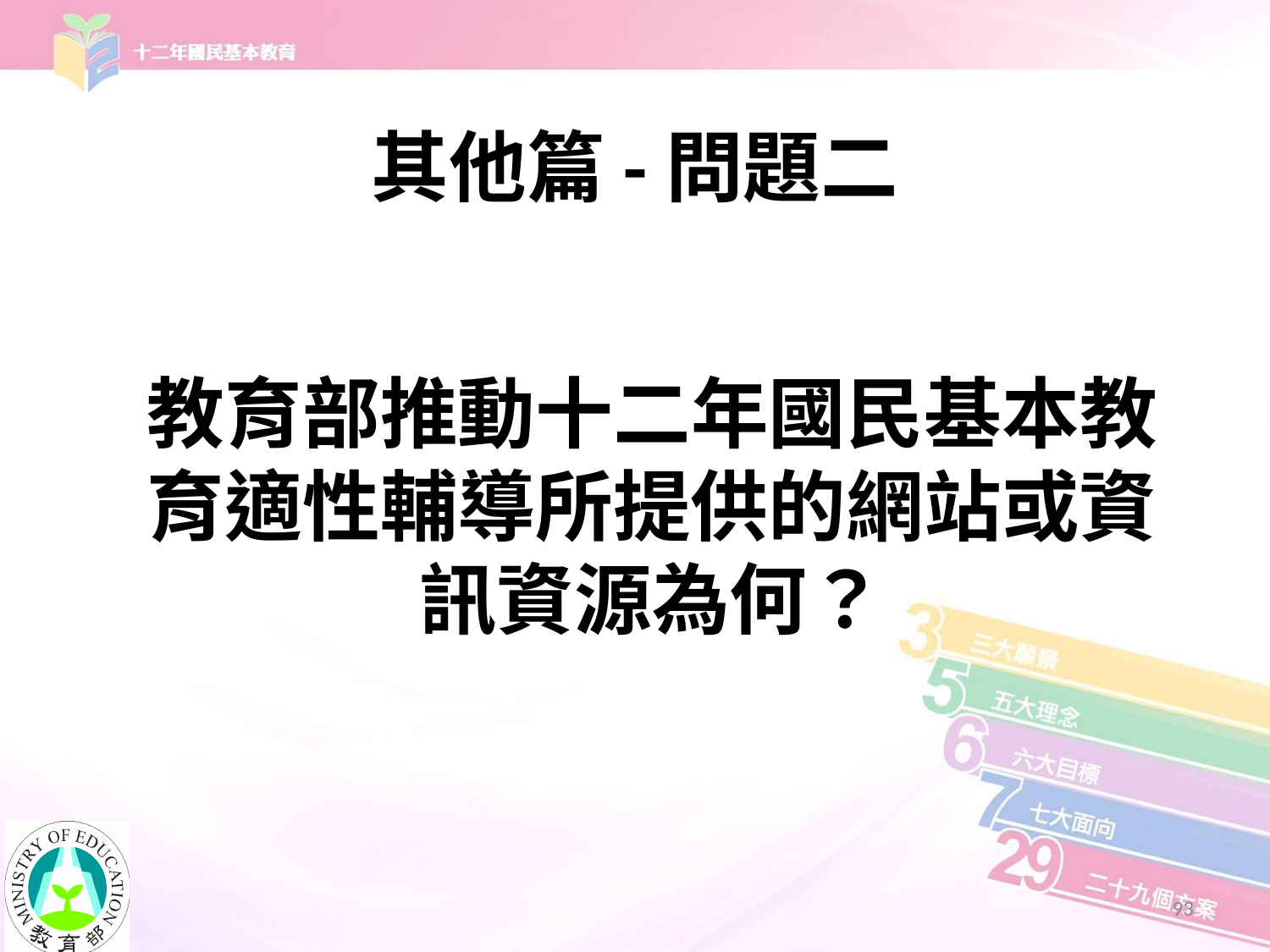

# 其他篇-問題二
	教育部推動十二年國民基本教育適性輔導所提供的網站或資訊資源為何？
93